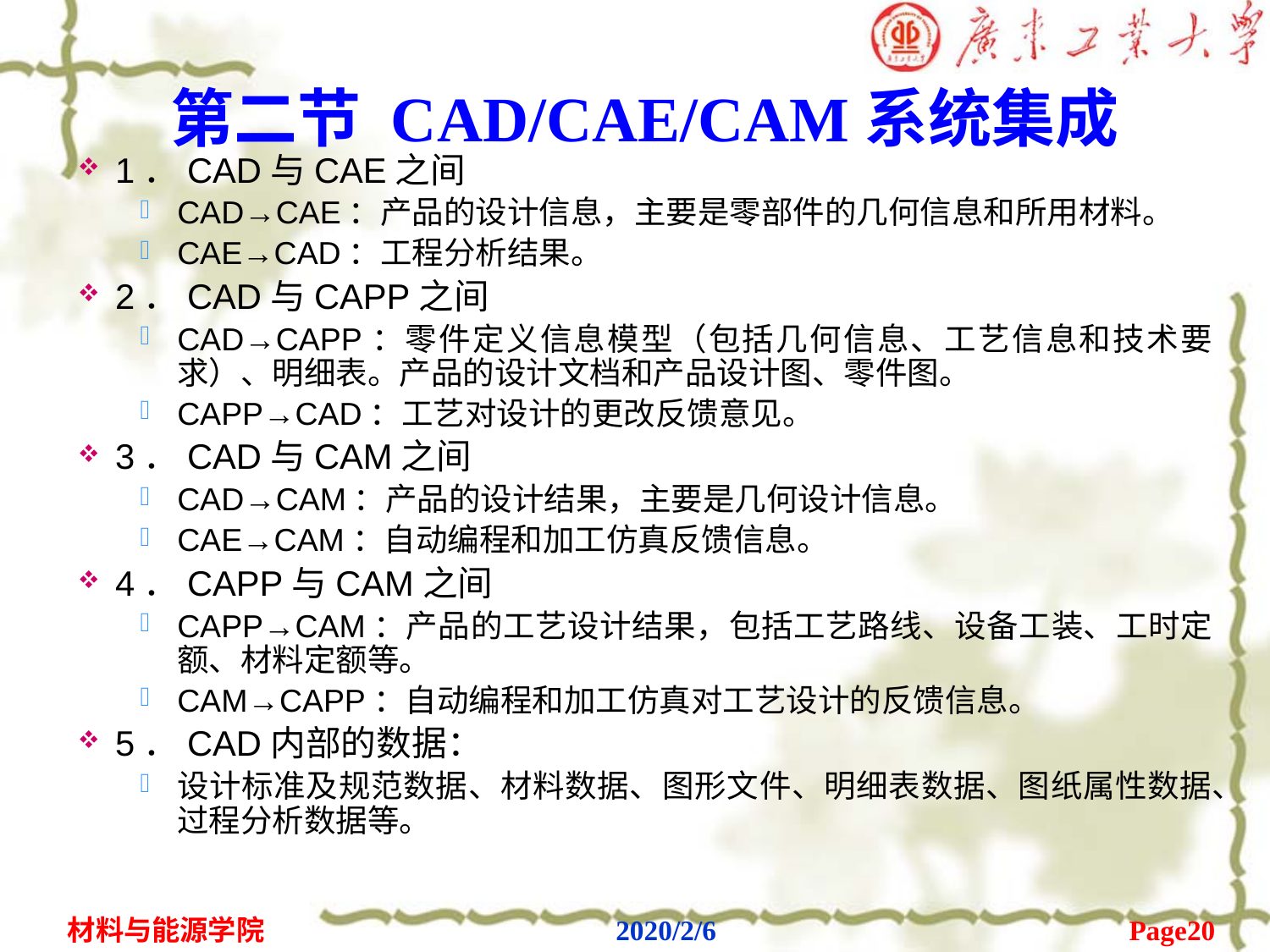

# 第二节 CAD/CAE/CAM系统集成
1．CAD与CAE之间
CAD→CAE：产品的设计信息，主要是零部件的几何信息和所用材料。
CAE→CAD：工程分析结果。
2．CAD与CAPP之间
CAD→CAPP：零件定义信息模型（包括几何信息、工艺信息和技术要求）、明细表。产品的设计文档和产品设计图、零件图。
CAPP→CAD：工艺对设计的更改反馈意见。
3．CAD与CAM之间
CAD→CAM：产品的设计结果，主要是几何设计信息。
CAE→CAM：自动编程和加工仿真反馈信息。
4．CAPP与CAM之间
CAPP→CAM：产品的工艺设计结果，包括工艺路线、设备工装、工时定额、材料定额等。
CAM→CAPP：自动编程和加工仿真对工艺设计的反馈信息。
5．CAD内部的数据：
设计标准及规范数据、材料数据、图形文件、明细表数据、图纸属性数据、过程分析数据等。
Page20
材料与能源学院
2020/2/6